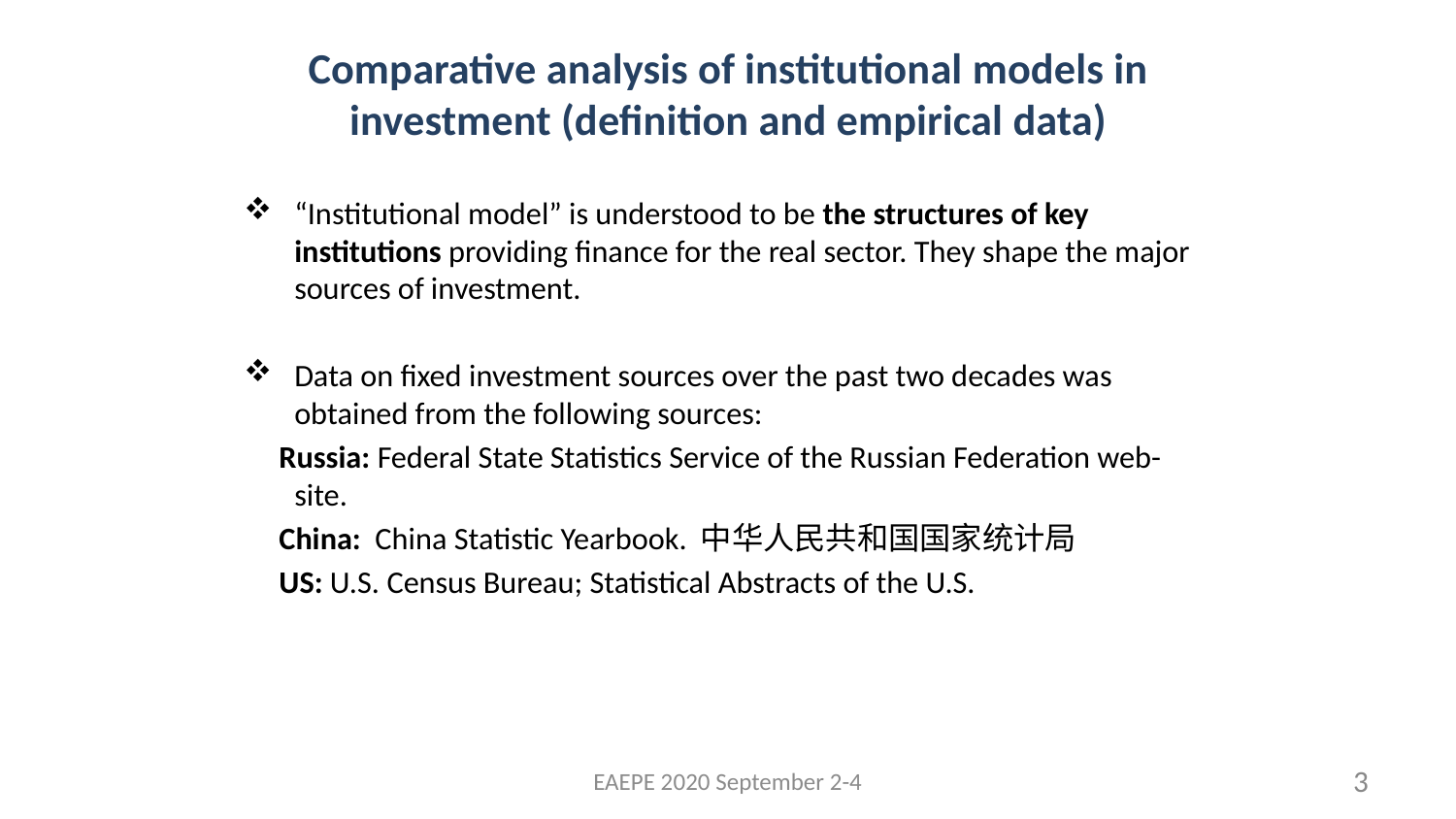

# Comparative analysis of institutional models in investment (definition and empirical data)
“Institutional model” is understood to be the structures of key institutions providing finance for the real sector. They shape the major sources of investment.

Data on fixed investment sources over the past two decades was obtained from the following sources:
     Russia: Federal State Statistics Service of the Russian Federation web-site.
     China:  China Statistic Yearbook. 中华人民共和国国家统计局
     US: U.S. Census Bureau; Statistical Abstracts of the U.S.

EAEPE 2020 September 2-4
3